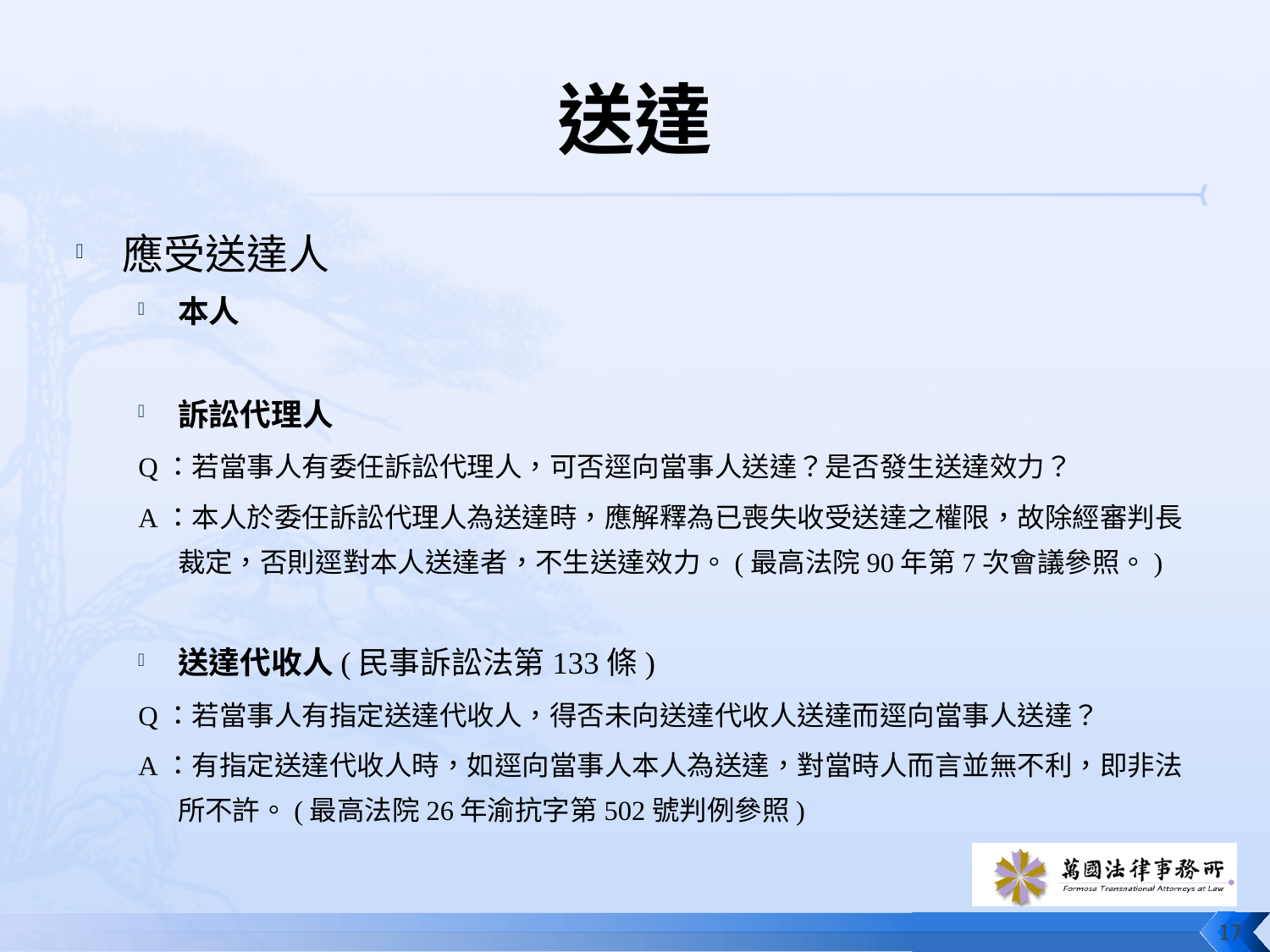

# 送達
應受送達人
本人

訴訟代理人
Q：若當事人有委任訴訟代理人，可否逕向當事人送達？是否發生送達效力？
A：本人於委任訴訟代理人為送達時，應解釋為已喪失收受送達之權限，故除經審判長裁定，否則逕對本人送達者，不生送達效力。(最高法院90年第7次會議參照。)

送達代收人(民事訴訟法第133條)
Q：若當事人有指定送達代收人，得否未向送達代收人送達而逕向當事人送達？
A：有指定送達代收人時，如逕向當事人本人為送達，對當時人而言並無不利，即非法所不許。(最高法院26年渝抗字第502號判例參照)
17